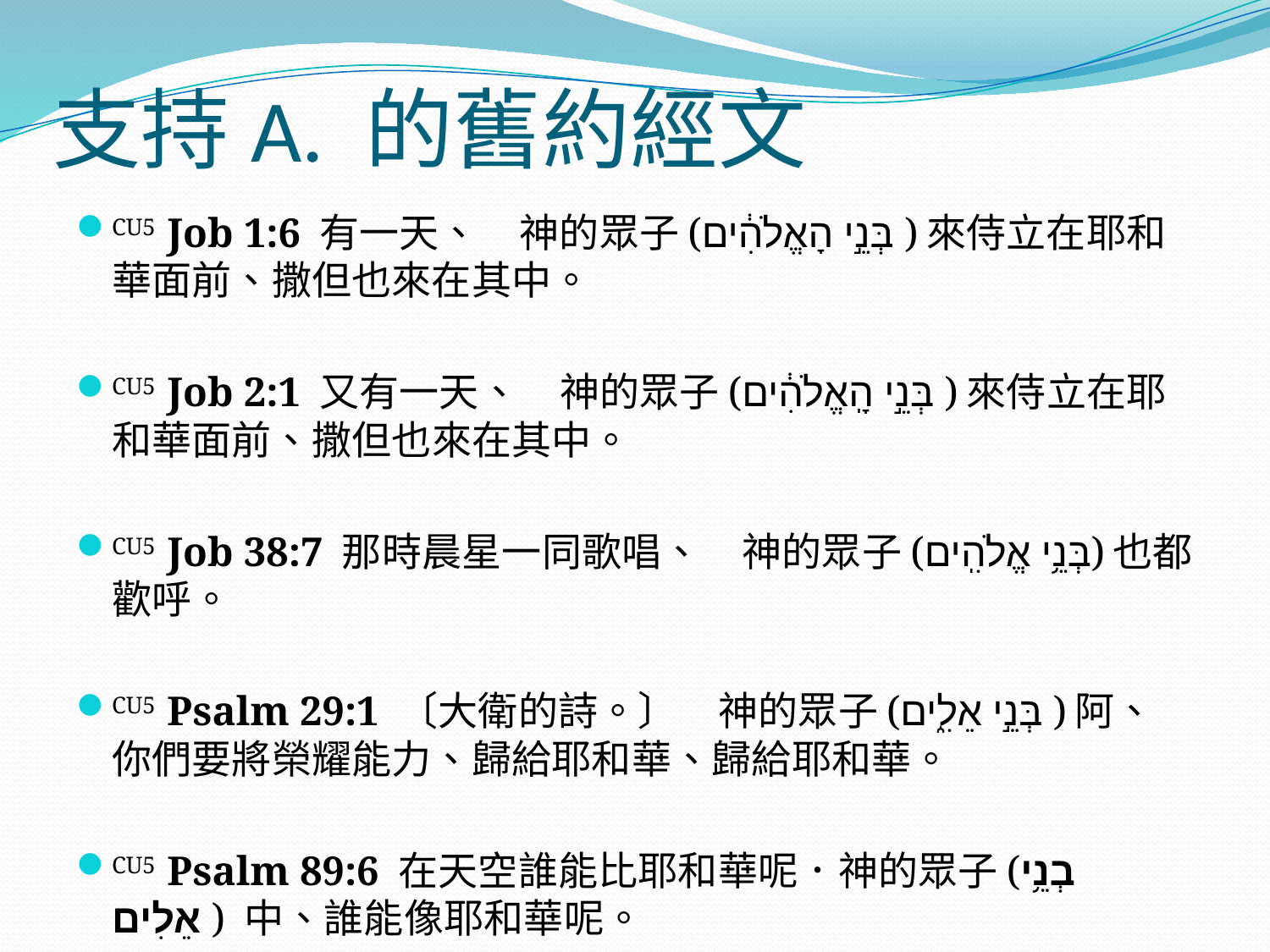

# 支持A. 的舊約經文
CU5  Job 1:6 有一天、　神的眾子(בְּנֵ֣י הָאֱלֹהִ֔ים )來侍立在耶和華面前、撒但也來在其中。

CU5  Job 2:1 又有一天、　神的眾子(בְּנֵ֣י הָֽאֱלֹהִ֔ים )來侍立在耶和華面前、撒但也來在其中。

CU5  Job 38:7 那時晨星一同歌唱、　神的眾子(בְּנֵ֥י אֱלֹהִֽים)也都歡呼。

CU5  Psalm 29:1 〔大衛的詩。〕　神的眾子(בְּנֵ֣י אֵלִ֑ים )阿、你們要將榮耀能力、歸給耶和華、歸給耶和華。

CU5  Psalm 89:6 在天空誰能比耶和華呢．神的眾子(בְנֵ֥י אֵלִים ) 中、誰能像耶和華呢。